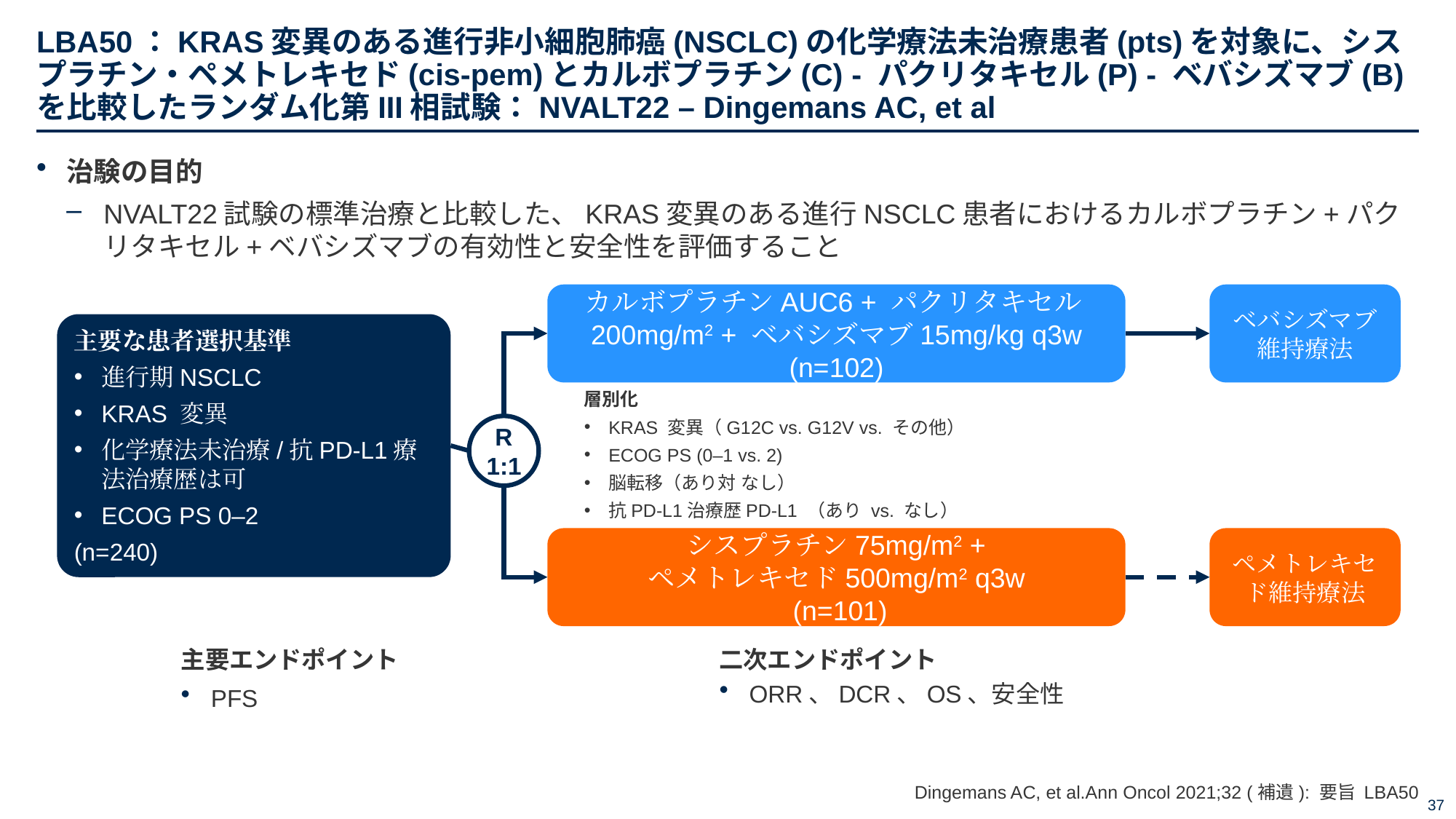

# LBA50：KRAS変異のある進行非小細胞肺癌(NSCLC)の化学療法未治療患者(pts)を対象に、シスプラチン・ペメトレキセド(cis-pem)とカルボプラチン(C) - パクリタキセル(P) - ベバシズマブ(B)を比較したランダム化第III相試験：NVALT22 – Dingemans AC, et al
治験の目的
NVALT22試験の標準治療と比較した、KRAS変異のある進行NSCLC患者におけるカルボプラチン+パクリタキセル+ベバシズマブの有効性と安全性を評価すること
カルボプラチンAUC6 + パクリタキセル200mg/m2 + ベバシズマブ15mg/kg q3w
(n=102)
ベバシズマブ維持療法
主要な患者選択基準
進行期NSCLC
KRAS 変異
化学療法未治療/抗PD-L1療法治療歴は可
ECOG PS 0–2
(n=240)
層別化
KRAS 変異（G12C vs. G12V vs. その他）
ECOG PS (0–1 vs. 2)
脳転移（あり対 なし）
抗PD-L1治療歴PD-L1 （あり vs. なし）
R
1:1
シスプラチン75mg/m2 +
ペメトレキセド500mg/m2 q3w
 (n=101)
ペメトレキセド維持療法
主要エンドポイント
PFS

二次エンドポイント
ORR、DCR、OS、安全性
Dingemans AC, et al.Ann Oncol 2021;32 (補遺): 要旨 LBA50